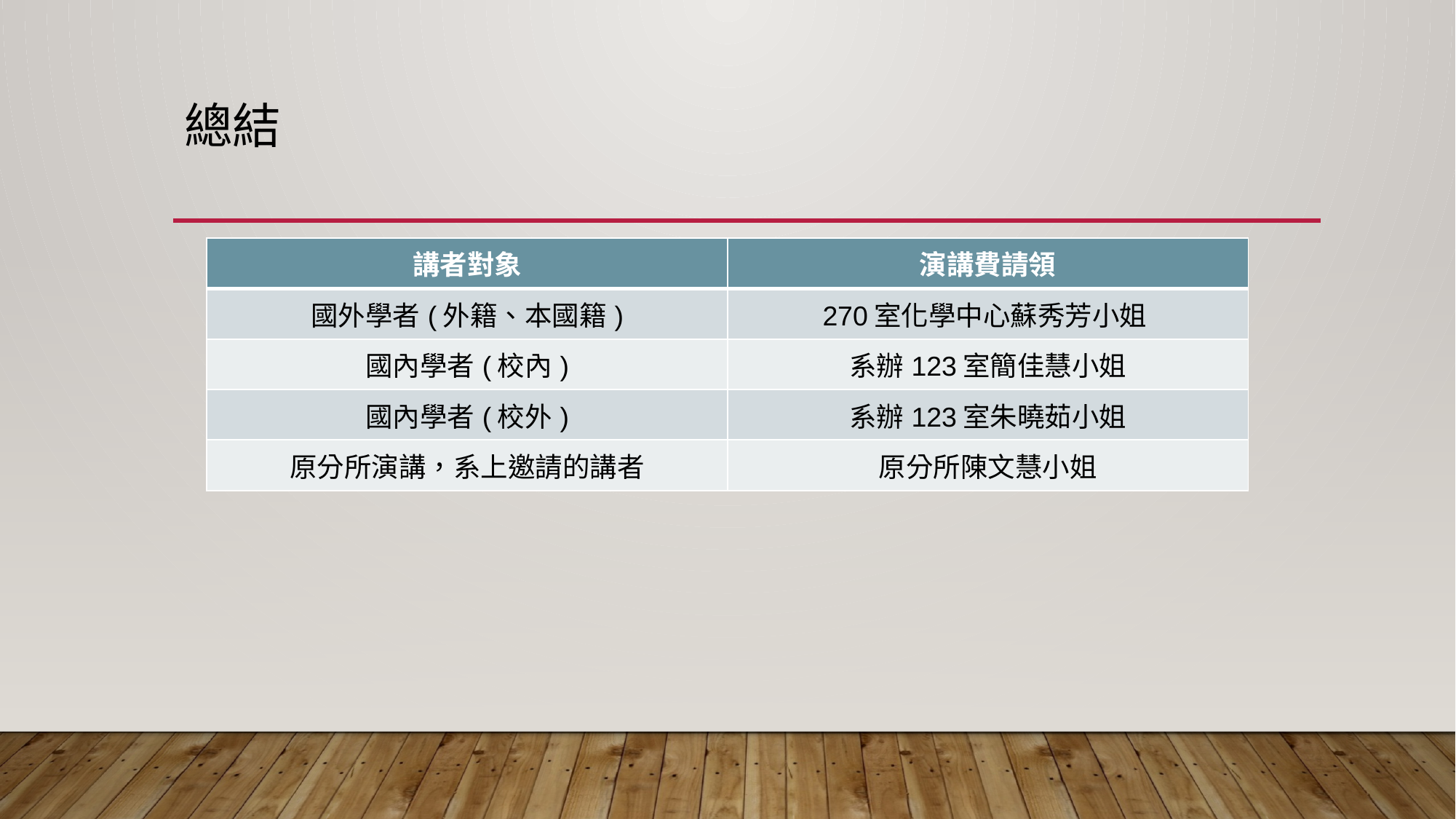

# 總結
| 講者對象 | 演講費請領 |
| --- | --- |
| 國外學者(外籍、本國籍) | 270室化學中心蘇秀芳小姐 |
| 國內學者(校內) | 系辦123室簡佳慧小姐 |
| 國內學者(校外) | 系辦123室朱曉茹小姐 |
| 原分所演講，系上邀請的講者 | 原分所陳文慧小姐 |